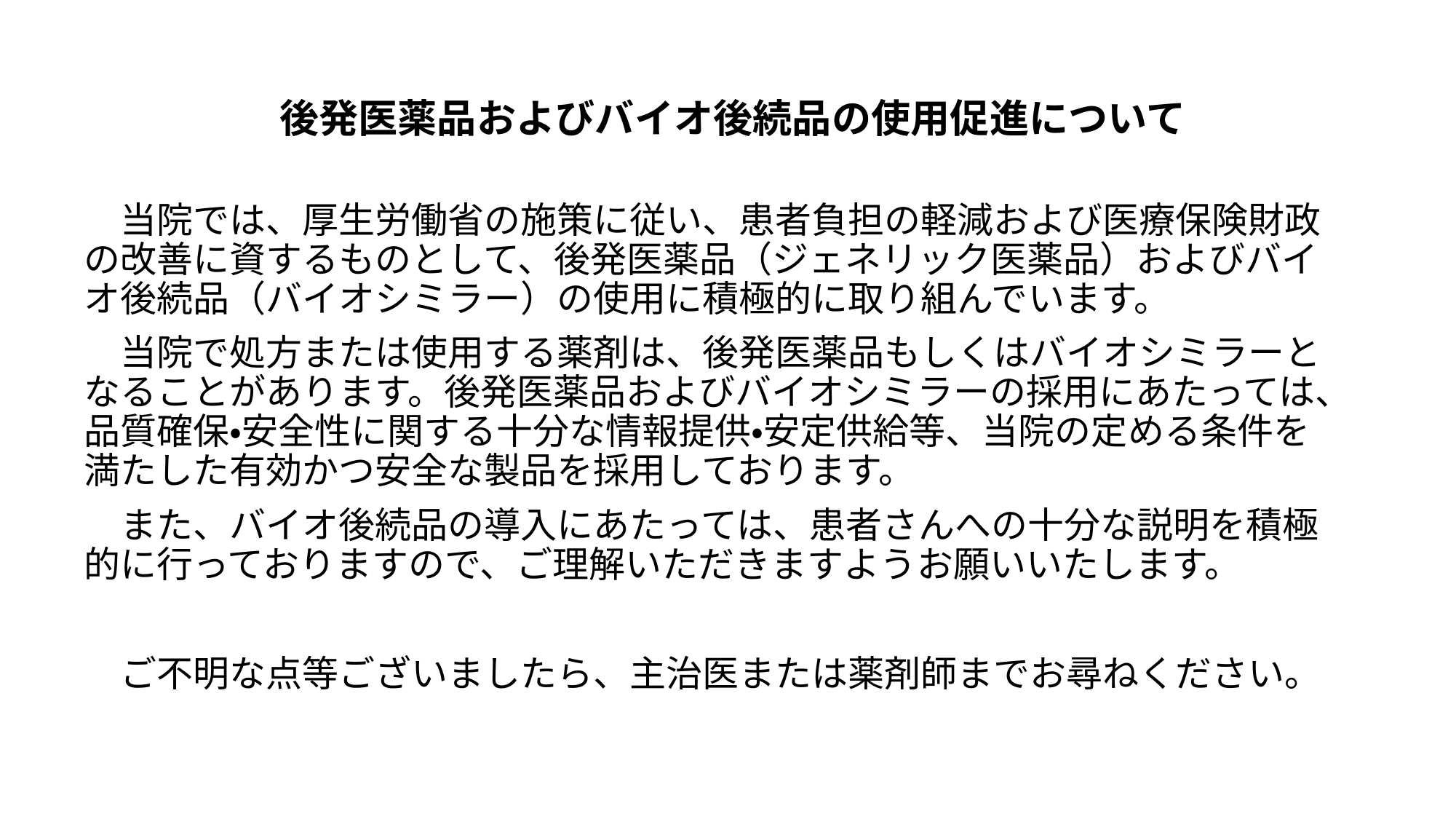

# 後発医薬品およびバイオ後続品の使用促進について
　当院では、厚生労働省の施策に従い、患者負担の軽減および医療保険財政の改善に資するものとして、後発医薬品（ジェネリック医薬品）およびバイオ後続品（バイオシミラー）の使用に積極的に取り組んでいます。
　当院で処方または使用する薬剤は、後発医薬品もしくはバイオシミラーとなることがあります。後発医薬品およびバイオシミラーの採用にあたっては、品質確保・安全性に関する十分な情報提供・安定供給等、当院の定める条件を満たした有効かつ安全な製品を採用しております。
　また、バイオ後続品の導入にあたっては、患者さんへの十分な説明を積極的に行っておりますので、ご理解いただきますようお願いいたします。

　ご不明な点等ございましたら、主治医または薬剤師までお尋ねください。